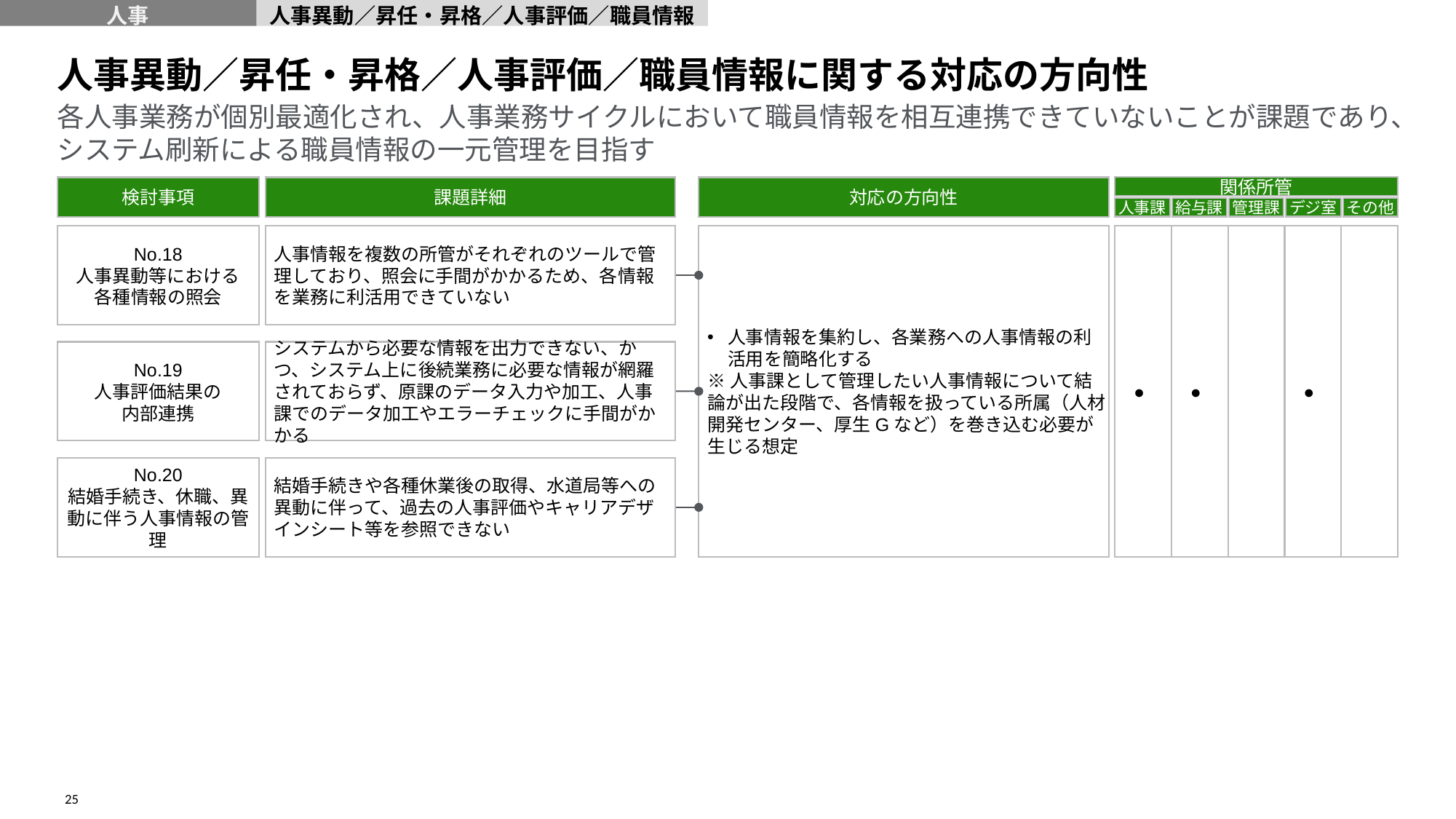

人事
人事異動／昇任・昇格／人事評価／職員情報
人事異動／昇任・昇格／人事評価／職員情報に関する対応の方向性
# 各人事業務が個別最適化され、人事業務サイクルにおいて職員情報を相互連携できていないことが課題であり、システム刷新による職員情報の一元管理を目指す
検討事項
課題詳細
対応の方向性
関係所管
人事課
給与課
管理課
デジ室
その他
No.18
人事異動等における
各種情報の照会
人事情報を複数の所管がそれぞれのツールで管理しており、照会に手間がかかるため、各情報を業務に利活用できていない
人事情報を集約し、各業務への人事情報の利活用を簡略化する
※人事課として管理したい人事情報について結論が出た段階で、各情報を扱っている所属（人材開発センター、厚生Gなど）を巻き込む必要が生じる想定
●
●

●

No.19
人事評価結果の
内部連携
システムから必要な情報を出力できない、かつ、システム上に後続業務に必要な情報が網羅されておらず、原課のデータ入力や加工、人事課でのデータ加工やエラーチェックに手間がかかる
No.20
結婚手続き、休職、異動に伴う人事情報の管理
結婚手続きや各種休業後の取得、水道局等への異動に伴って、過去の人事評価やキャリアデザインシート等を参照できない
25